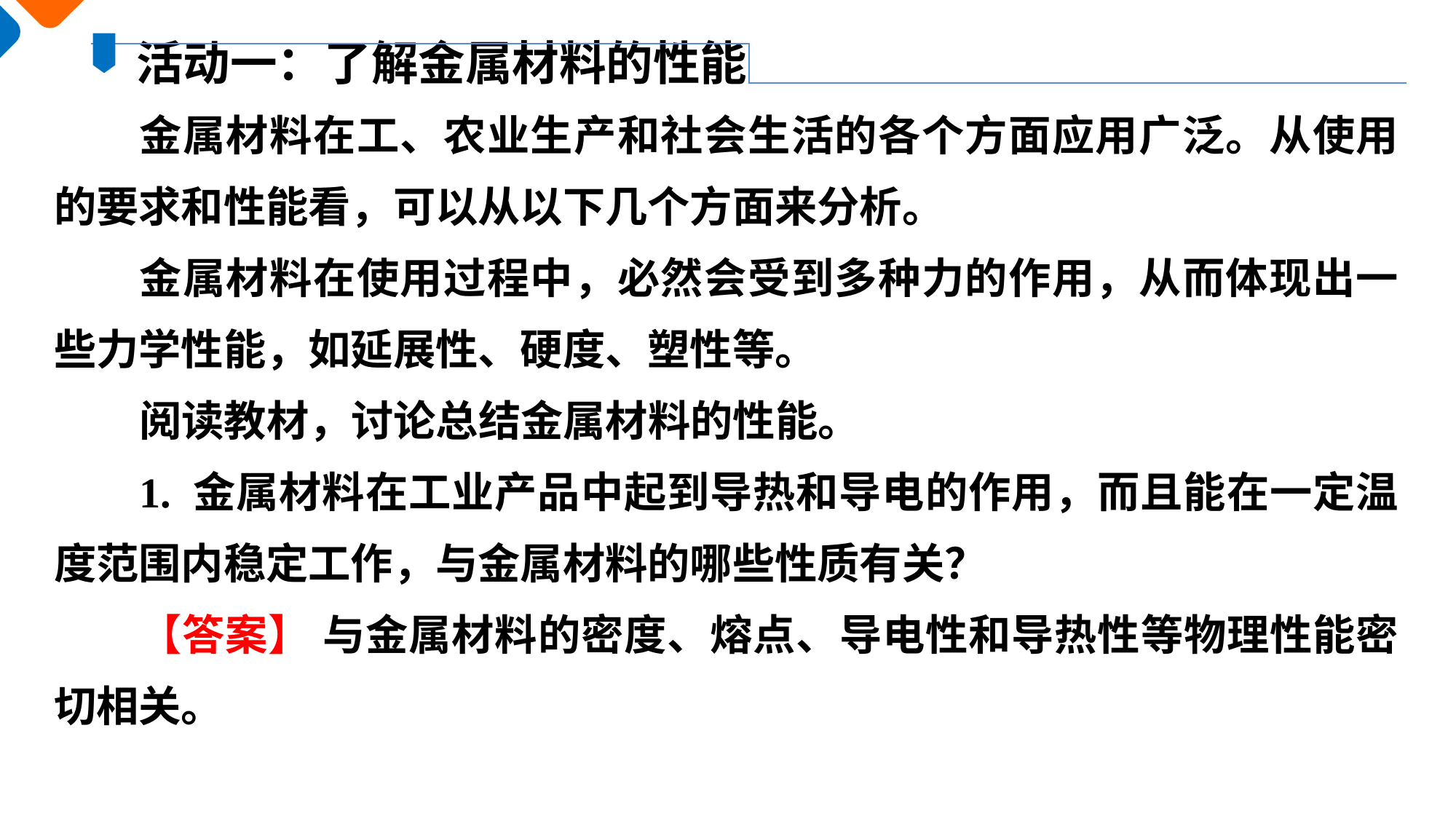

活动一：了解金属材料的性能

金属材料在工、农业生产和社会生活的各个方面应用广泛。从使用的要求和性能看，可以从以下几个方面来分析。
金属材料在使用过程中，必然会受到多种力的作用，从而体现出一些力学性能，如延展性、硬度、塑性等。
阅读教材，讨论总结金属材料的性能。
1. 金属材料在工业产品中起到导热和导电的作用，而且能在一定温度范围内稳定工作，与金属材料的哪些性质有关？
【答案】 与金属材料的密度、熔点、导电性和导热性等物理性能密切相关。